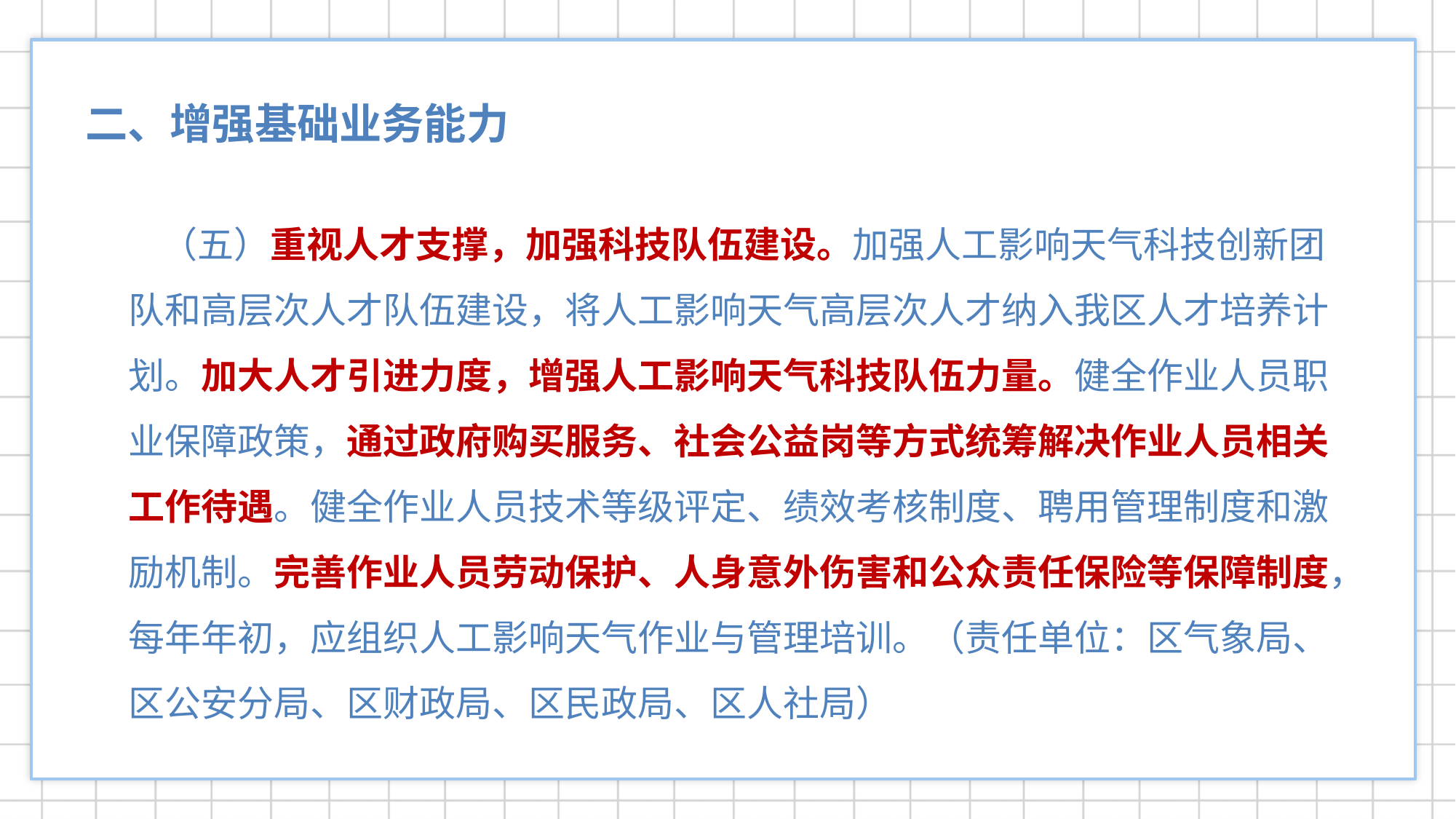

二、增强基础业务能力
   （五）重视人才支撑，加强科技队伍建设。加强人工影响天气科技创新团队和高层次人才队伍建设，将人工影响天气高层次人才纳入我区人才培养计划。加大人才引进力度，增强人工影响天气科技队伍力量。健全作业人员职业保障政策，通过政府购买服务、社会公益岗等方式统筹解决作业人员相关工作待遇。健全作业人员技术等级评定、绩效考核制度、聘用管理制度和激励机制。完善作业人员劳动保护、人身意外伤害和公众责任保险等保障制度，每年年初，应组织人工影响天气作业与管理培训。（责任单位：区气象局、区公安分局、区财政局、区民政局、区人社局）